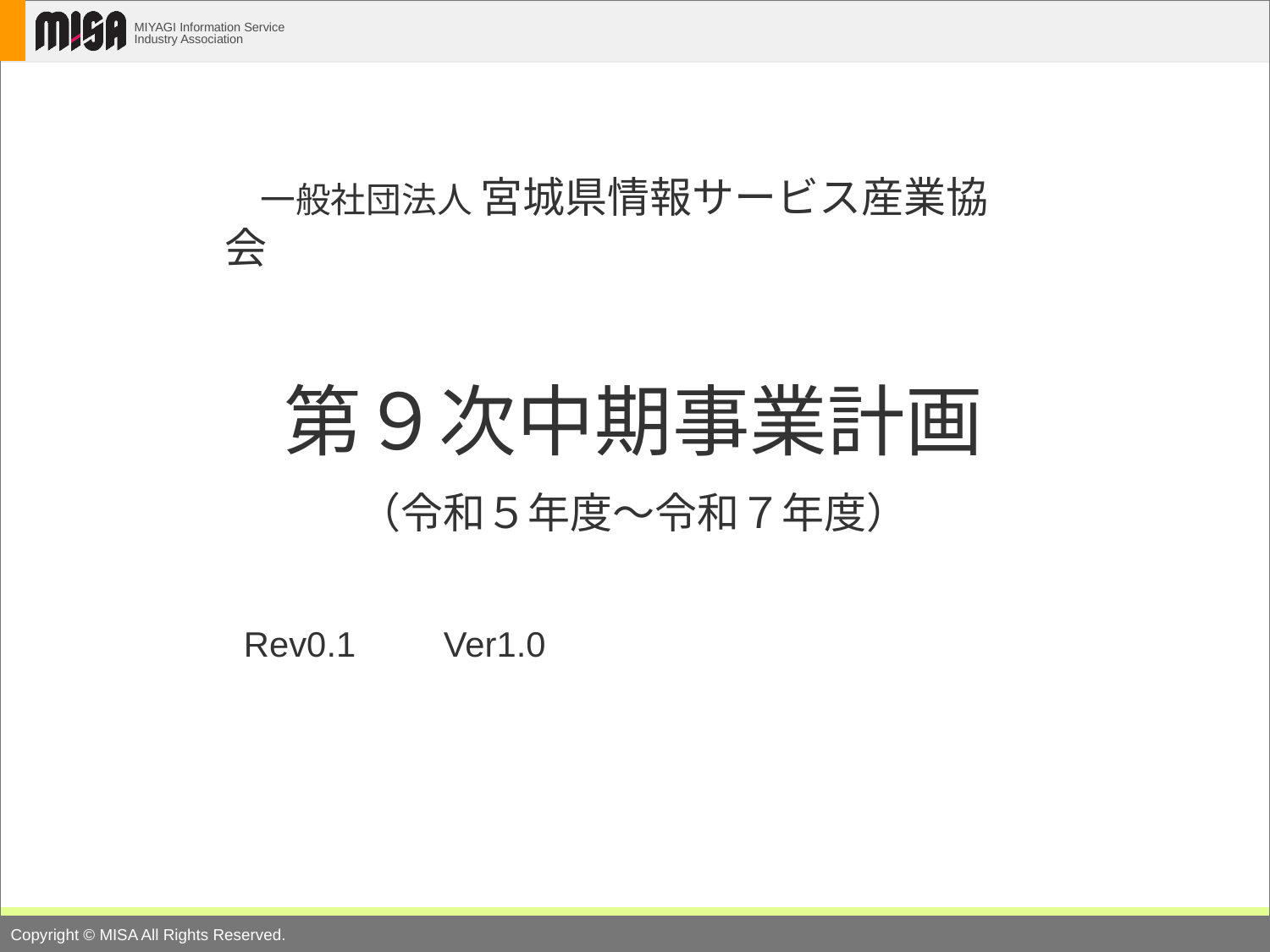

一般社団法人 宮城県情報サービス産業協会
第９次中期事業計画
（令和５年度～令和７年度）
Rev0.1　　Ver1.0